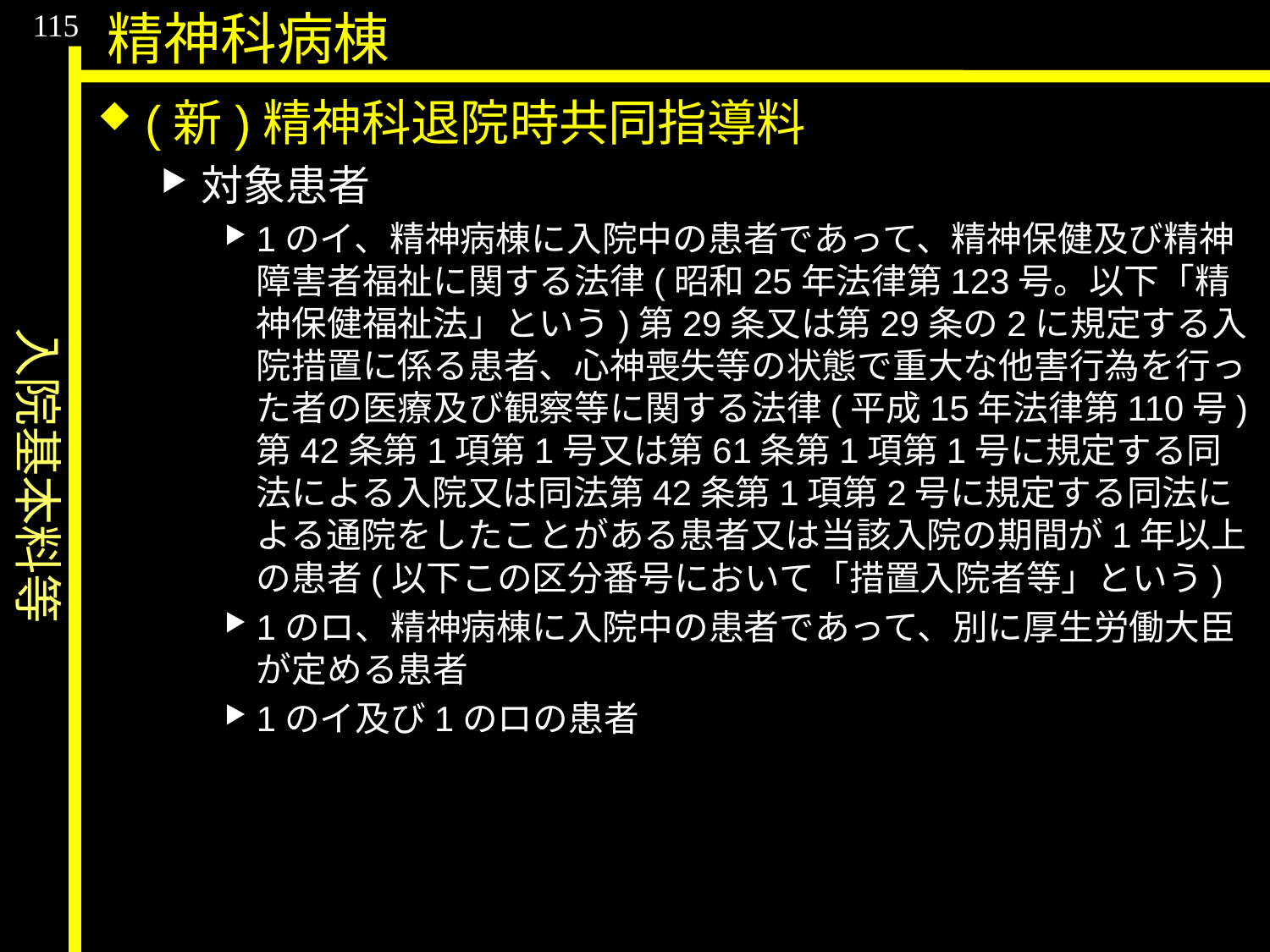

入院基本料等
115
精神科病棟

(新)精神科退院時共同指導料
対象患者
1のイ、精神病棟に入院中の患者であって、精神保健及び精神障害者福祉に関する法律(昭和25年法律第123号。以下「精神保健福祉法」という)第29条又は第29条の2に規定する入院措置に係る患者、心神喪失等の状態で重大な他害行為を行った者の医療及び観察等に関する法律(平成15年法律第110号)第42条第1項第1号又は第61条第1項第1号に規定する同法による入院又は同法第42条第1項第2号に規定する同法による通院をしたことがある患者又は当該入院の期間が1年以上の患者(以下この区分番号において「措置入院者等」という)
1のロ、精神病棟に入院中の患者であって、別に厚生労働大臣が定める患者
1のイ及び1のロの患者